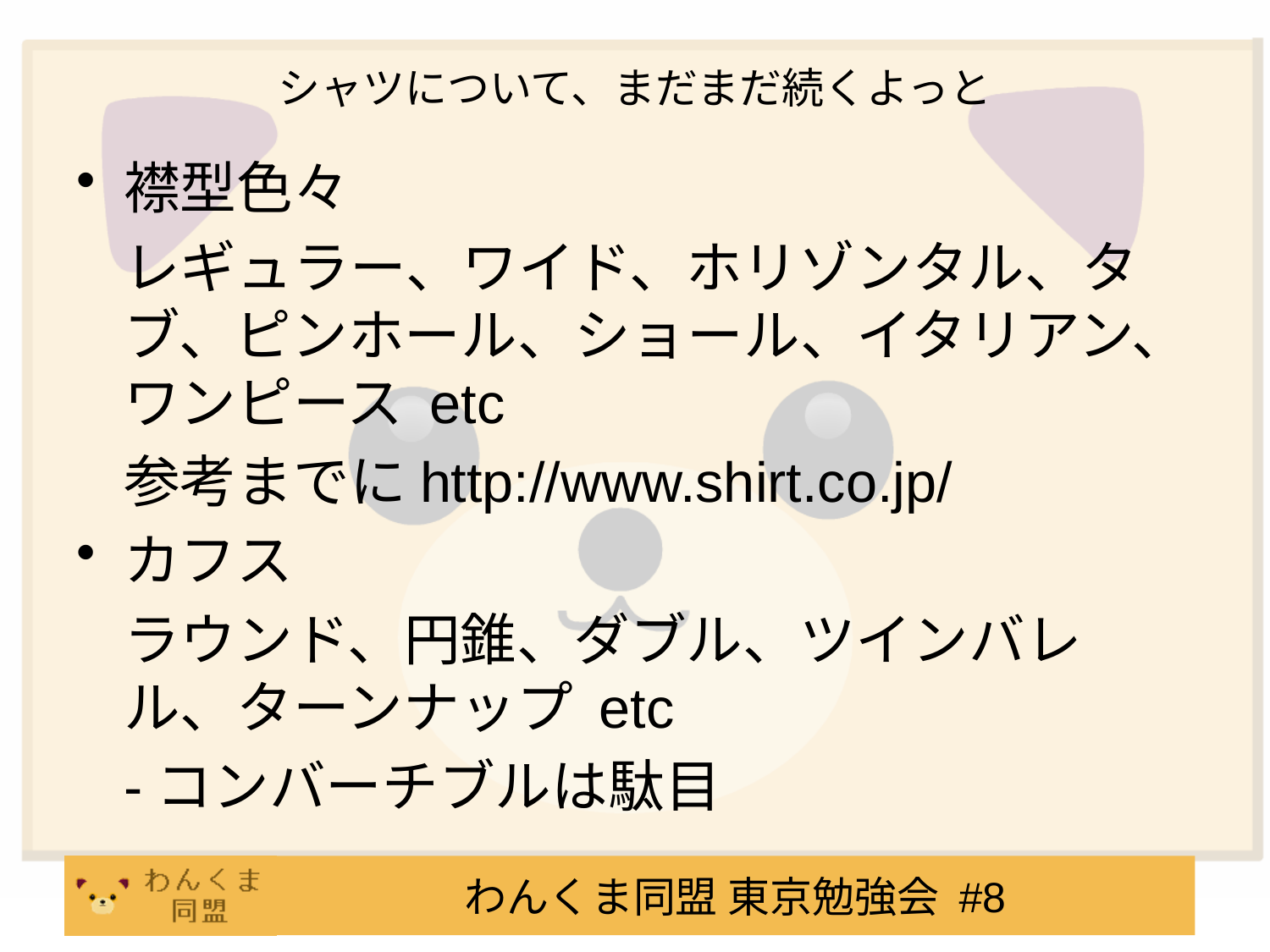

# シャツについて、まだまだ続くよっと
襟型色々
	レギュラー、ワイド、ホリゾンタル、タブ、ピンホール、ショール、イタリアン、ワンピース etc
	参考までにhttp://www.shirt.co.jp/
カフス
	ラウンド、円錐、ダブル、ツインバレル、ターンナップ etc
	-コンバーチブルは駄目